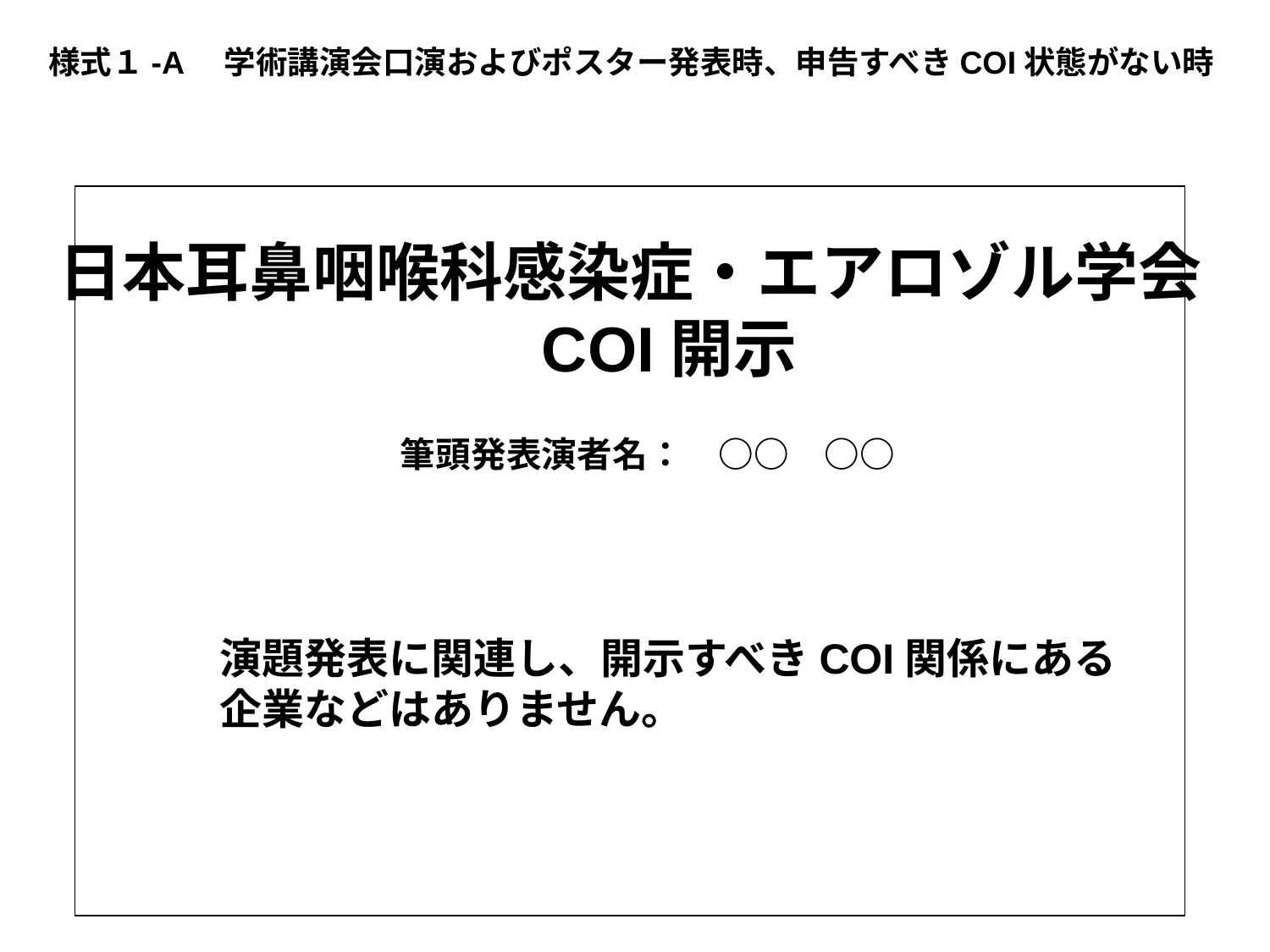

様式１-A　学術講演会口演およびポスター発表時、申告すべきCOI状態がない時

日本耳鼻咽喉科感染症・エアロゾル学会
　COI開示
筆頭発表演者名：　○○　○○
演題発表に関連し、開示すべきCOI関係にある
企業などはありません。